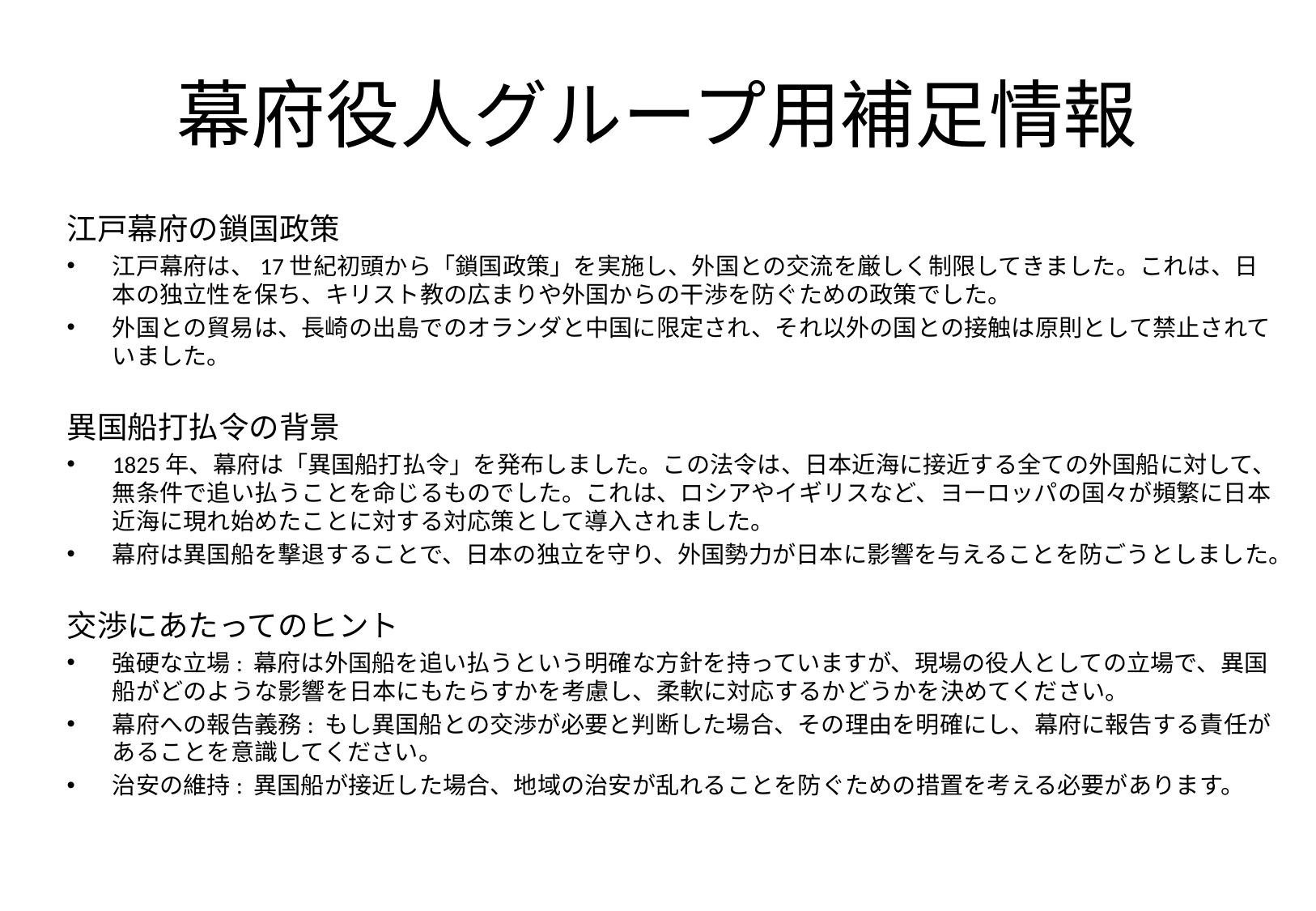

# 幕府役人グループ用補足情報

江戸幕府の鎖国政策
江戸幕府は、17世紀初頭から「鎖国政策」を実施し、外国との交流を厳しく制限してきました。これは、日本の独立性を保ち、キリスト教の広まりや外国からの干渉を防ぐための政策でした。
外国との貿易は、長崎の出島でのオランダと中国に限定され、それ以外の国との接触は原則として禁止されていました。

異国船打払令の背景
1825年、幕府は「異国船打払令」を発布しました。この法令は、日本近海に接近する全ての外国船に対して、無条件で追い払うことを命じるものでした。これは、ロシアやイギリスなど、ヨーロッパの国々が頻繁に日本近海に現れ始めたことに対する対応策として導入されました。
幕府は異国船を撃退することで、日本の独立を守り、外国勢力が日本に影響を与えることを防ごうとしました。

交渉にあたってのヒント
強硬な立場: 幕府は外国船を追い払うという明確な方針を持っていますが、現場の役人としての立場で、異国船がどのような影響を日本にもたらすかを考慮し、柔軟に対応するかどうかを決めてください。
幕府への報告義務: もし異国船との交渉が必要と判断した場合、その理由を明確にし、幕府に報告する責任があることを意識してください。
治安の維持: 異国船が接近した場合、地域の治安が乱れることを防ぐための措置を考える必要があります。